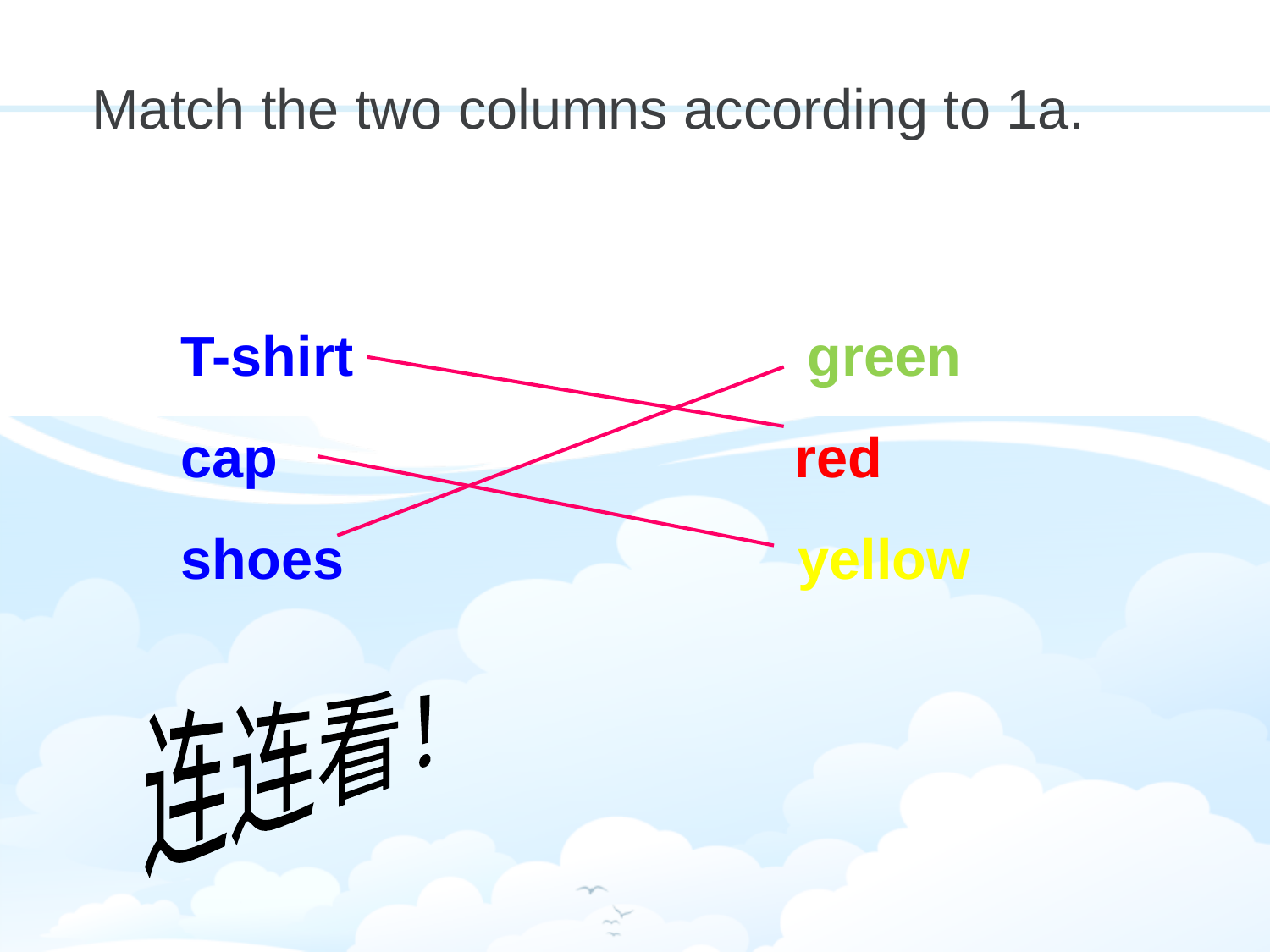

Match the two columns according to 1a.
T-shirt                             green
cap                                 red
shoes                             yellow

连连看！